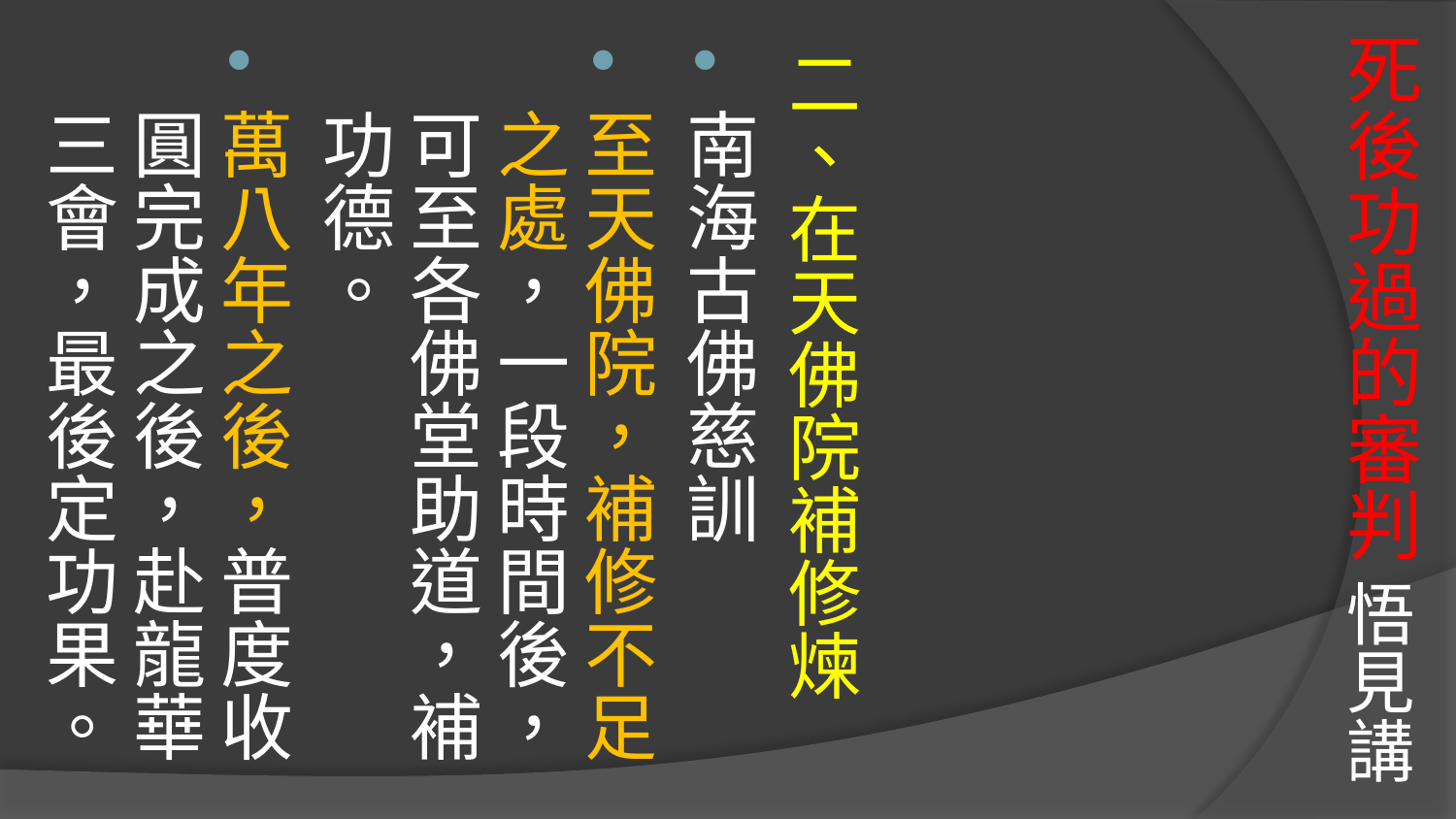

# 死後功過的審判 悟見講
二、在天佛院補修煉
南海古佛慈訓
至天佛院，補修不足之處，一段時間後，可至各佛堂助道，補功德。
萬八年之後，普度收圓完成之後，赴龍華三會，最後定功果。